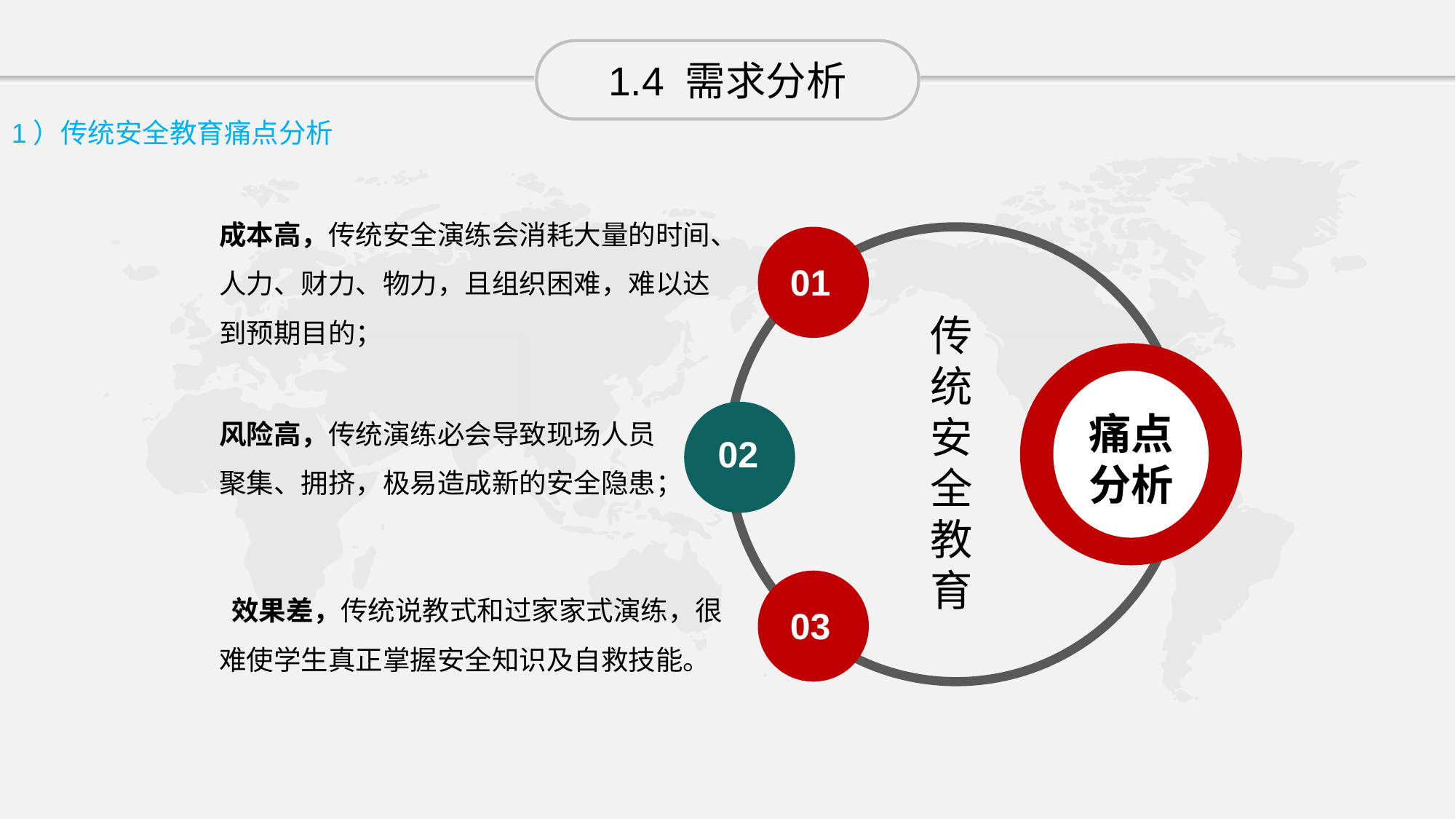

1.4 需求分析
1）传统安全教育痛点分析
成本高，传统安全演练会消耗大量的时间、人力、财力、物力，且组织困难，难以达到预期目的；

01

02

03
传统安全教育
风险高，传统演练必会导致现场人员聚集、拥挤，极易造成新的安全隐患；
痛点
分析
 效果差，传统说教式和过家家式演练，很难使学生真正掌握安全知识及自救技能。